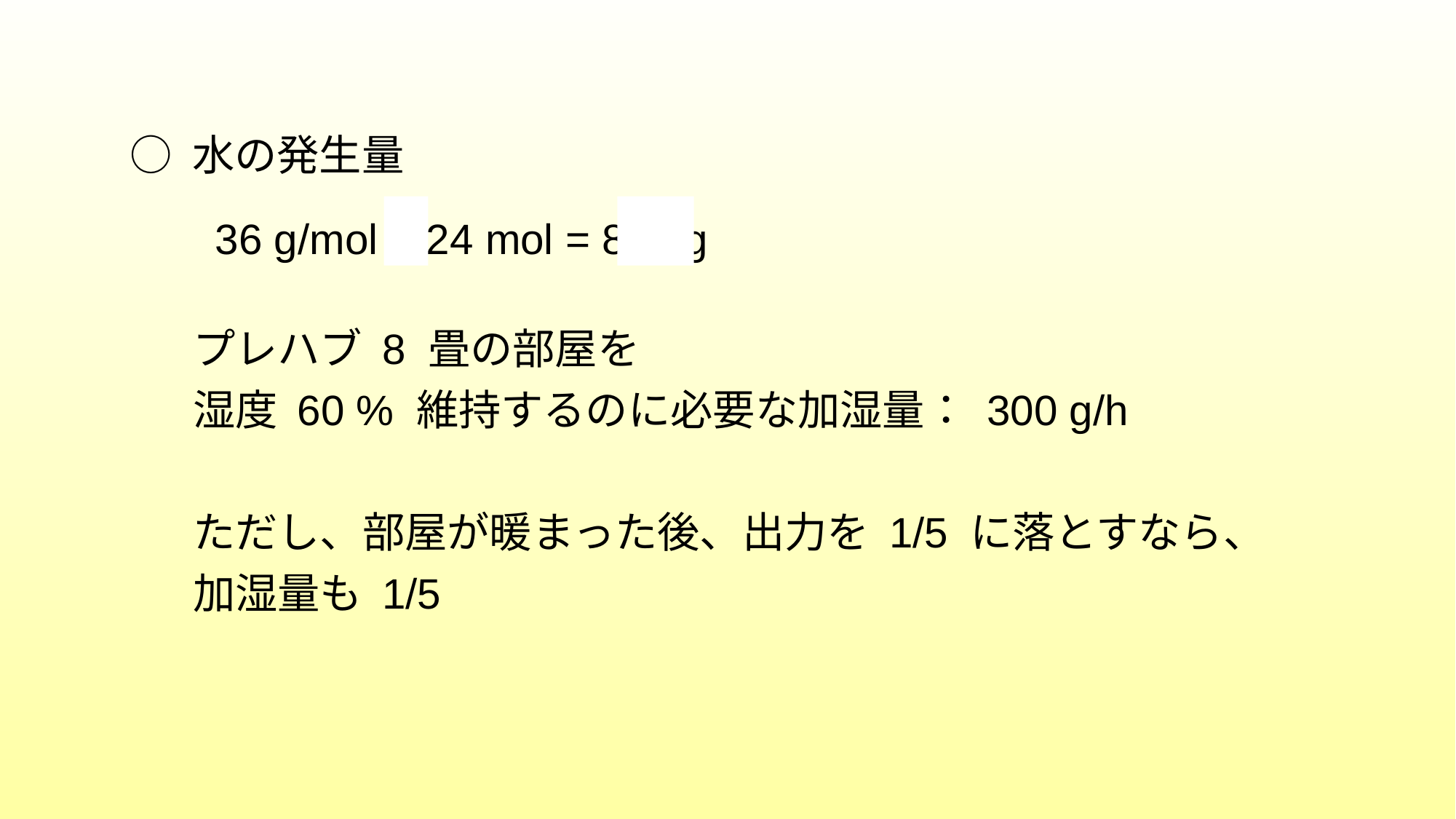

○ 水の発生量
36 g/mol × 24 mol = 864 g

プレハブ 8 畳の部屋を
湿度 60 % 維持するのに必要な加湿量： 300 g/h

ただし、部屋が暖まった後、出力を 1/5 に落とすなら、
加湿量も 1/5